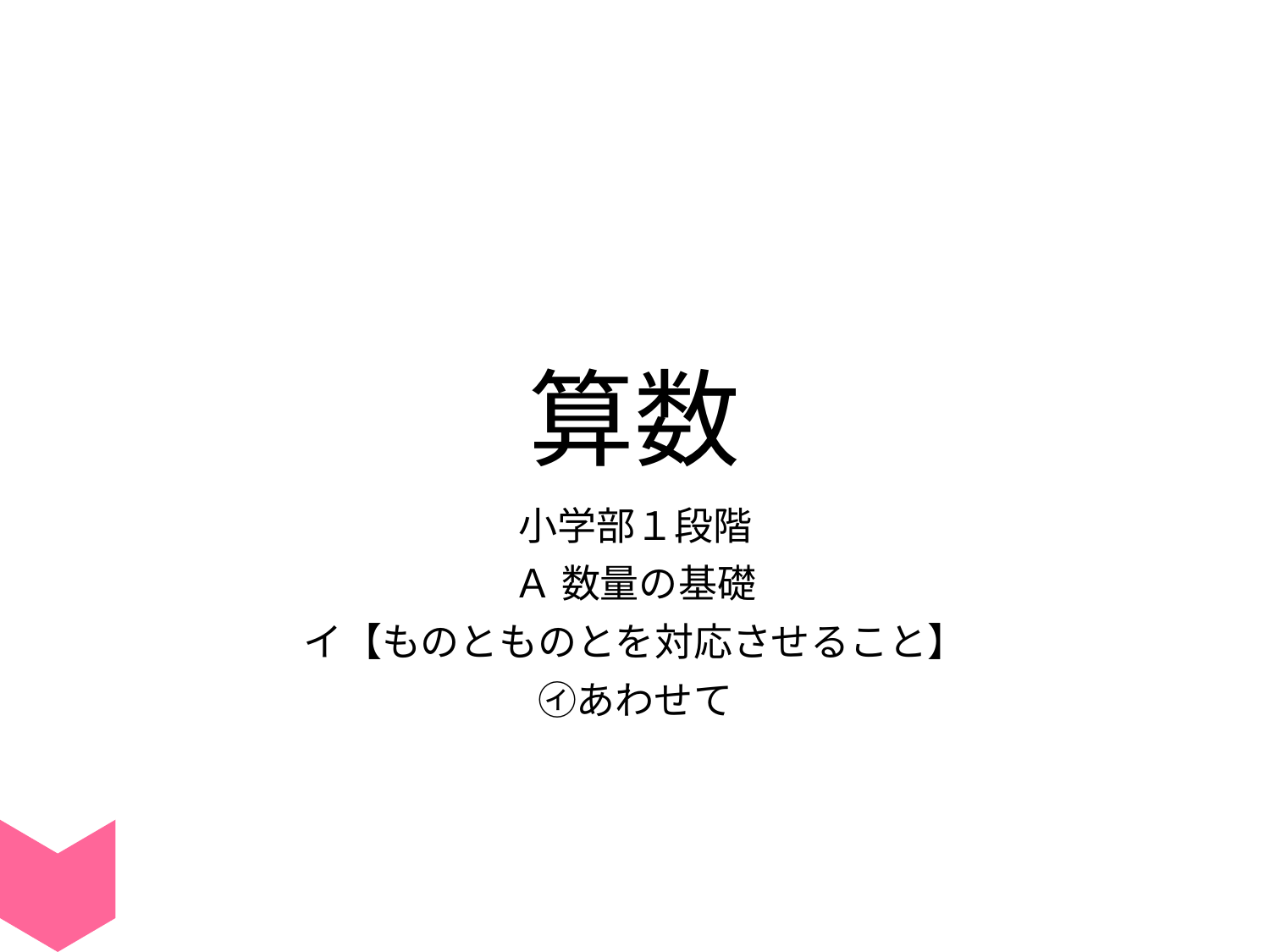

# 算数
小学部１段階
Ａ 数量の基礎
イ【ものとものとを対応させること】
㋑あわせて